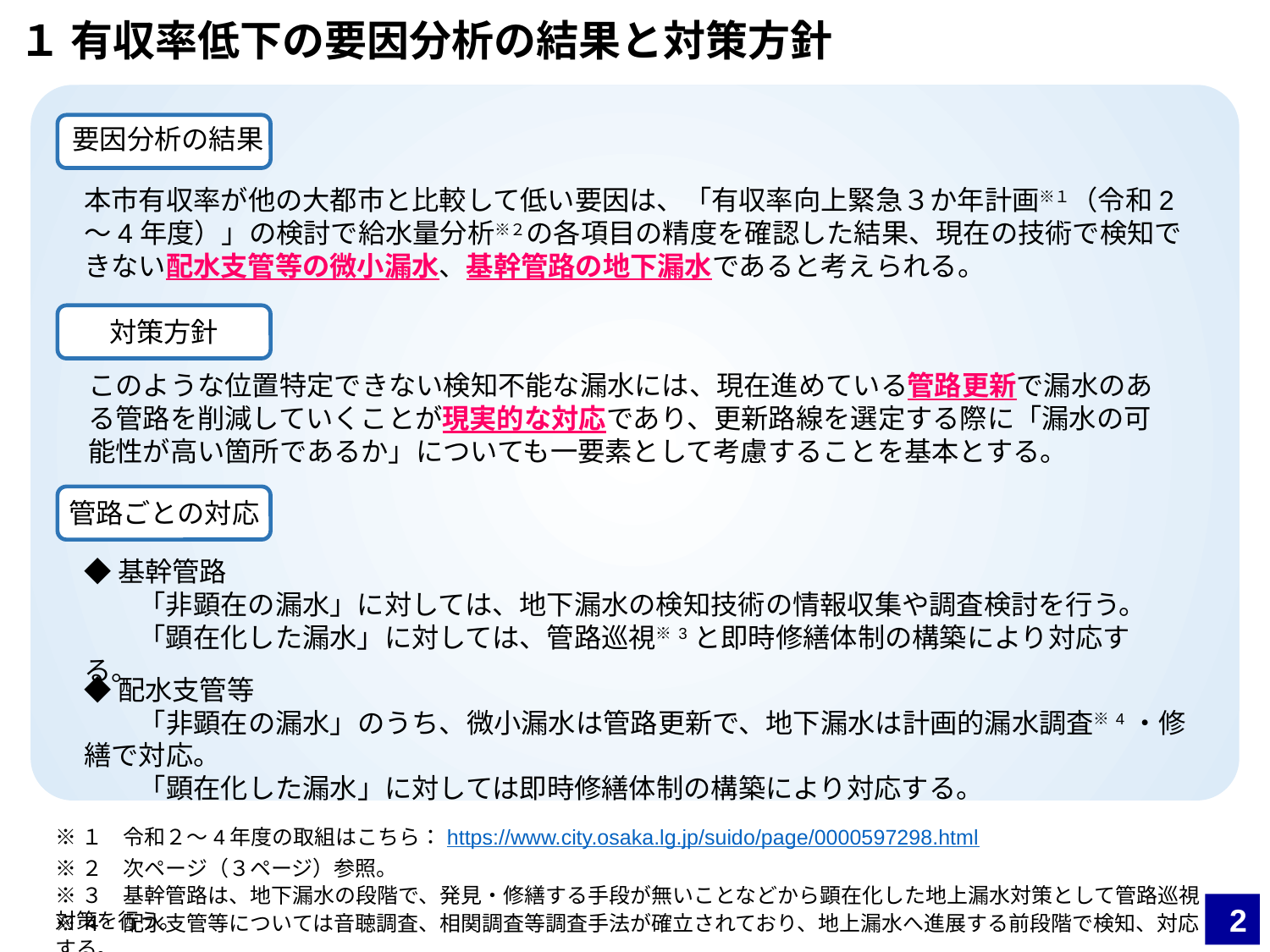

１ 有収率低下の要因分析の結果と対策方針
ｘ

要因分析の結果
本市有収率が他の大都市と比較して低い要因は、「有収率向上緊急３か年計画※１（令和2～4年度）」の検討で給水量分析※２の各項目の精度を確認した結果、現在の技術で検知できない配水支管等の微小漏水、基幹管路の地下漏水であると考えられる。

対策方針
このような位置特定できない検知不能な漏水には、現在進めている管路更新で漏水のある管路を削減していくことが現実的な対応であり、更新路線を選定する際に「漏水の可能性が高い箇所であるか」についても一要素として考慮することを基本とする。

管路ごとの対応
◆基幹管路
　　「非顕在の漏水」に対しては、地下漏水の検知技術の情報収集や調査検討を行う。
　　「顕在化した漏水」に対しては、管路巡視※3と即時修繕体制の構築により対応する。
◆配水支管等
　　「非顕在の漏水」のうち、微小漏水は管路更新で、地下漏水は計画的漏水調査※4・修繕で対応。
　　「顕在化した漏水」に対しては即時修繕体制の構築により対応する。
※１　令和２～4年度の取組はこちら：https://www.city.osaka.lg.jp/suido/page/0000597298.html
※２　次ページ（３ページ）参照。
※３　基幹管路は、地下漏水の段階で、発見・修繕する手段が無いことなどから顕在化した地上漏水対策として管路巡視対策を行う。
2
※４　配水支管等については音聴調査、相関調査等調査手法が確立されており、地上漏水へ進展する前段階で検知、対応する。